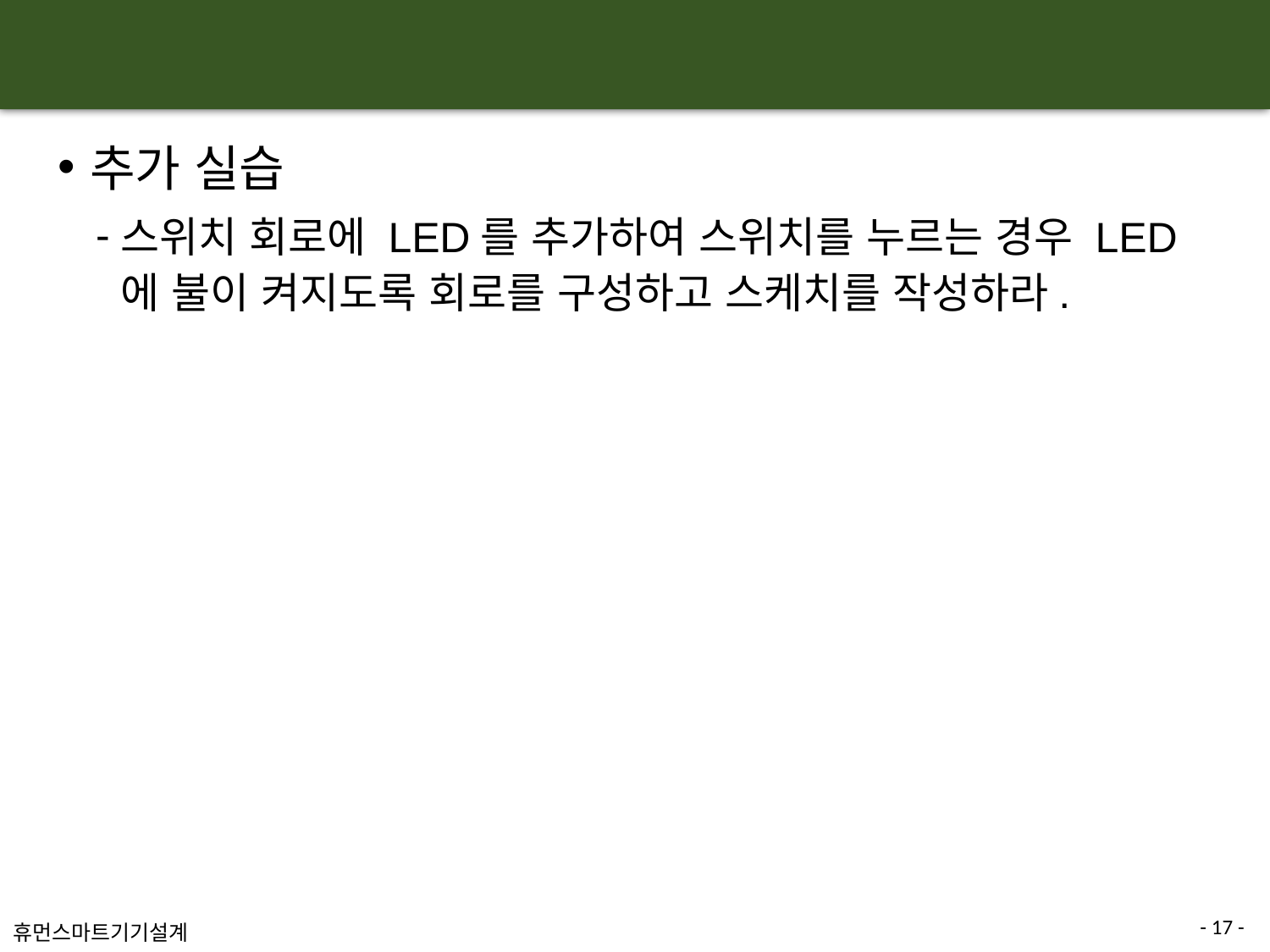

#
추가 실습
스위치 회로에 LED를 추가하여 스위치를 누르는 경우 LED에 불이 켜지도록 회로를 구성하고 스케치를 작성하라.
- 17 -